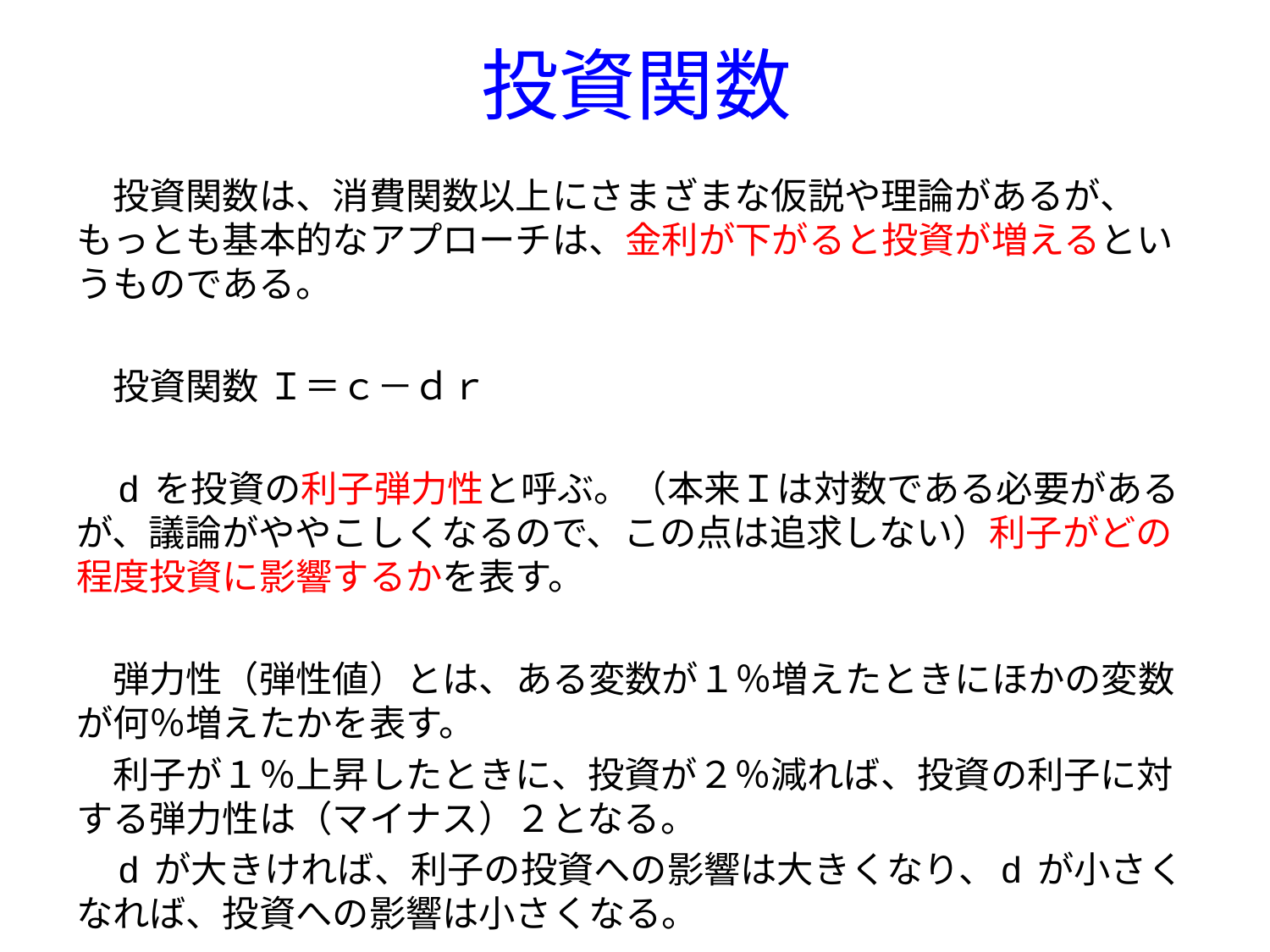

# 投資関数
　投資関数は、消費関数以上にさまざまな仮説や理論があるが、もっとも基本的なアプローチは、金利が下がると投資が増えるというものである。

　投資関数 Ｉ＝ｃ－ｄｒ

　d を投資の利子弾力性と呼ぶ。（本来Ｉは対数である必要があるが、議論がややこしくなるので、この点は追求しない）利子がどの程度投資に影響するかを表す。

　弾力性（弾性値）とは、ある変数が１％増えたときにほかの変数が何％増えたかを表す。
　利子が１％上昇したときに、投資が２％減れば、投資の利子に対する弾力性は（マイナス）２となる。
　d が大きければ、利子の投資への影響は大きくなり、d が小さくなれば、投資への影響は小さくなる。